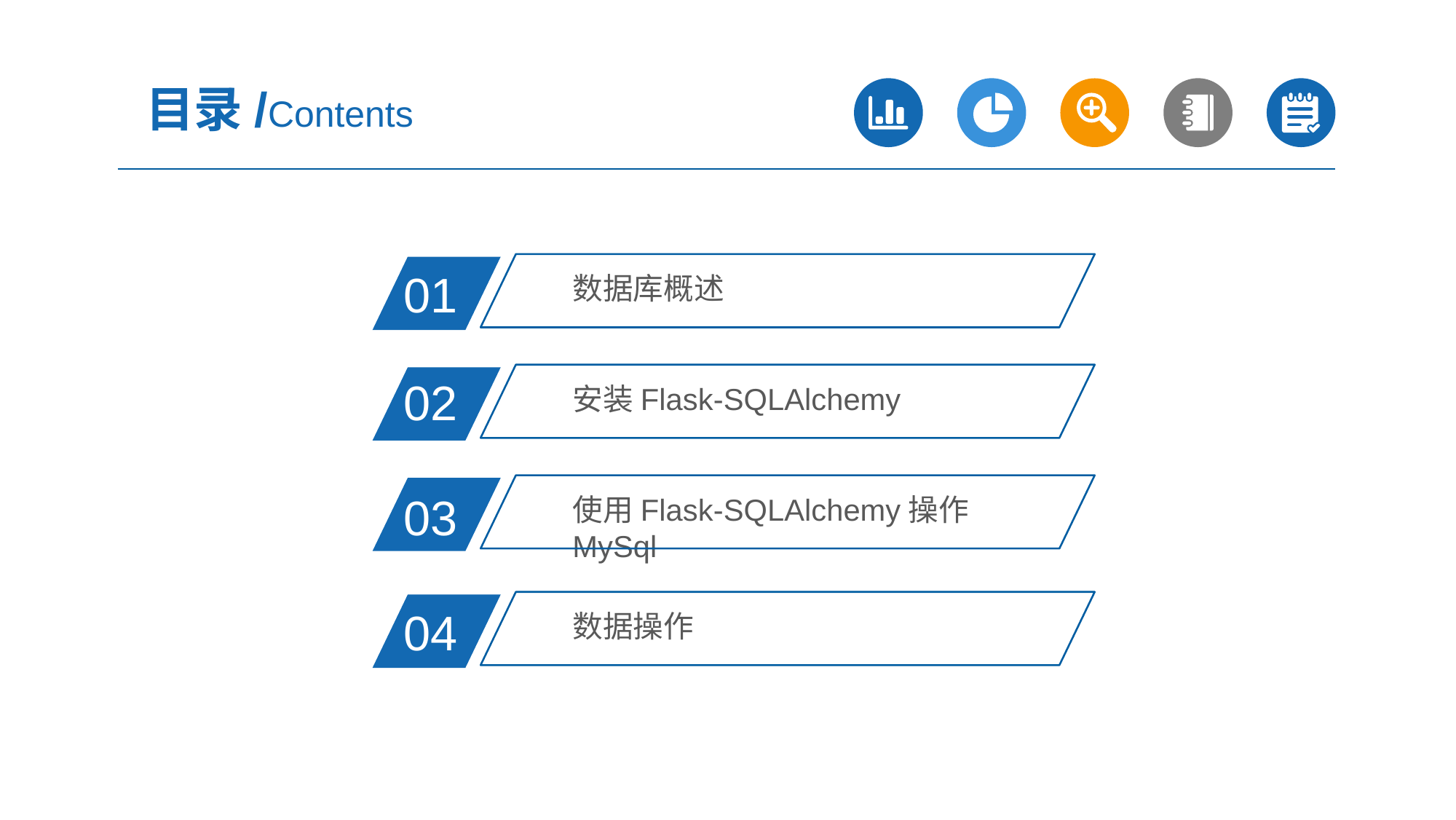

目录/Contents

数据库概述

01

安装Flask-SQLAlchemy
02

使用Flask-SQLAlchemy操作MySql

03

数据操作

04